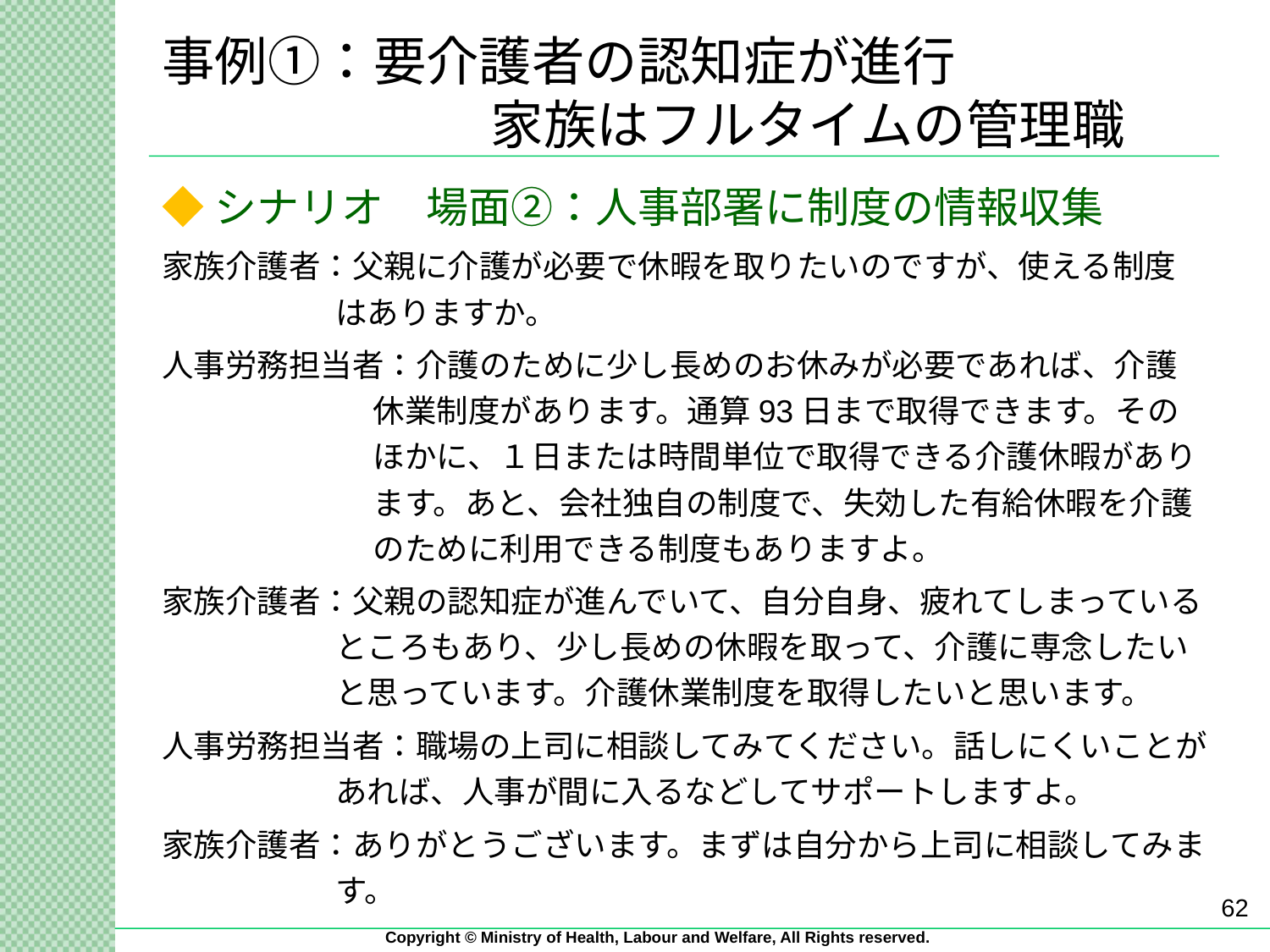

# 事例①：要介護者の認知症が進行 　　　　　 　家族はフルタイムの管理職
◆シナリオ　場面②：人事部署に制度の情報収集
家族介護者：父親に介護が必要で休暇を取りたいのですが、使える制度はありますか。
人事労務担当者：介護のために少し長めのお休みが必要であれば、介護休業制度があります。通算93日まで取得できます。そのほかに、１日または時間単位で取得できる介護休暇があります。あと、会社独自の制度で、失効した有給休暇を介護のために利用できる制度もありますよ。
家族介護者：父親の認知症が進んでいて、自分自身、疲れてしまっているところもあり、少し長めの休暇を取って、介護に専念したいと思っています。介護休業制度を取得したいと思います。
人事労務担当者：職場の上司に相談してみてください。話しにくいことがあれば、人事が間に入るなどしてサポートしますよ。
家族介護者：ありがとうございます。まずは自分から上司に相談してみます。

62
Copyright © Ministry of Health, Labour and Welfare, All Rights reserved.